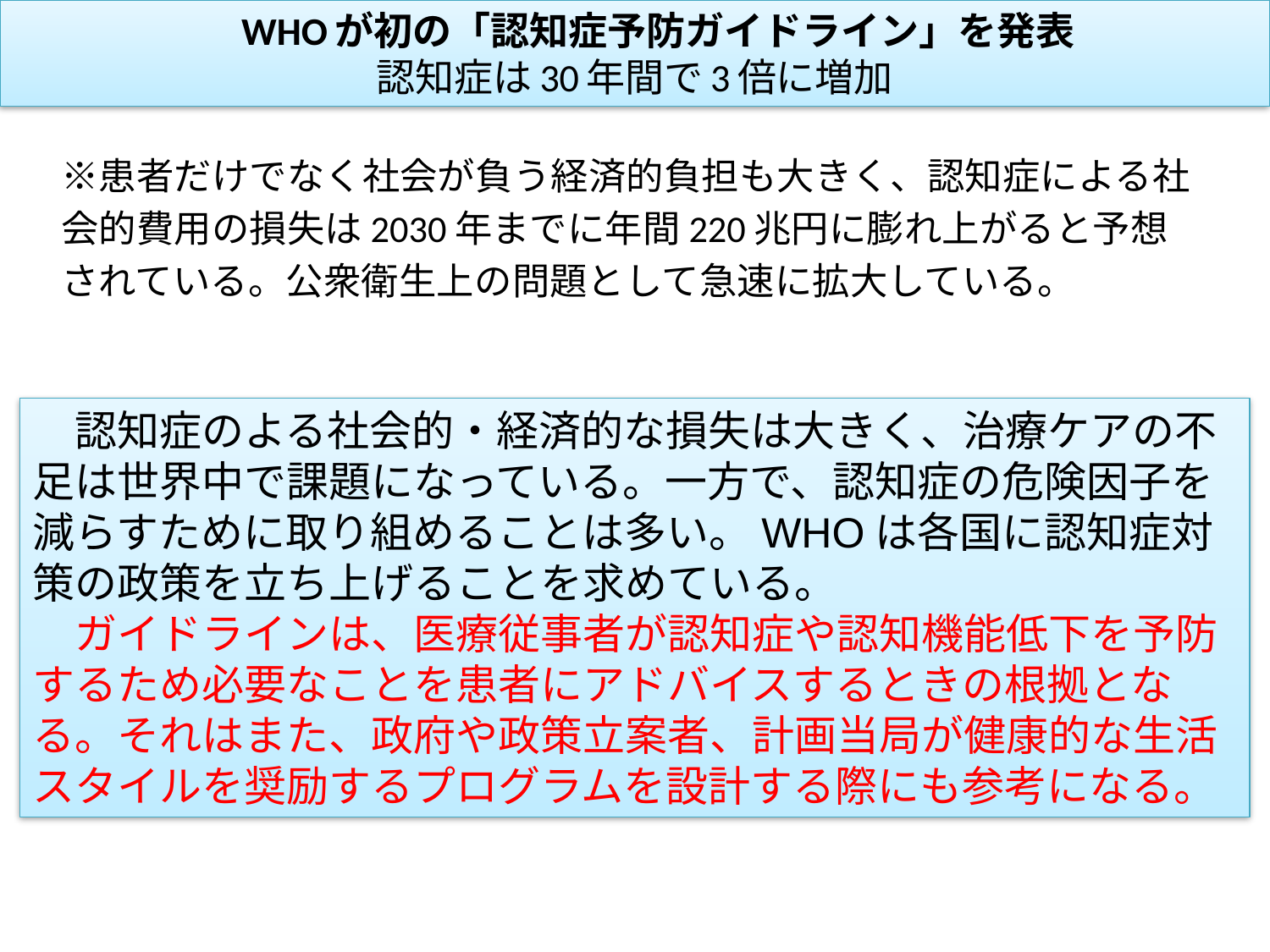

# WHOが初の「認知症予防ガイドライン」を発表 認知症は30年間で3倍に増加
　※患者だけでなく社会が負う経済的負担も大きく、認知症による社
　会的費用の損失は2030年までに年間220兆円に膨れ上がると予想
　されている。公衆衛生上の問題として急速に拡大している。
　認知症のよる社会的・経済的な損失は大きく、治療ケアの不足は世界中で課題になっている。一方で、認知症の危険因子を減らすために取り組めることは多い。WHOは各国に認知症対策の政策を立ち上げることを求めている。
　ガイドラインは、医療従事者が認知症や認知機能低下を予防するため必要なことを患者にアドバイスするときの根拠となる。それはまた、政府や政策立案者、計画当局が健康的な生活スタイルを奨励するプログラムを設計する際にも参考になる。